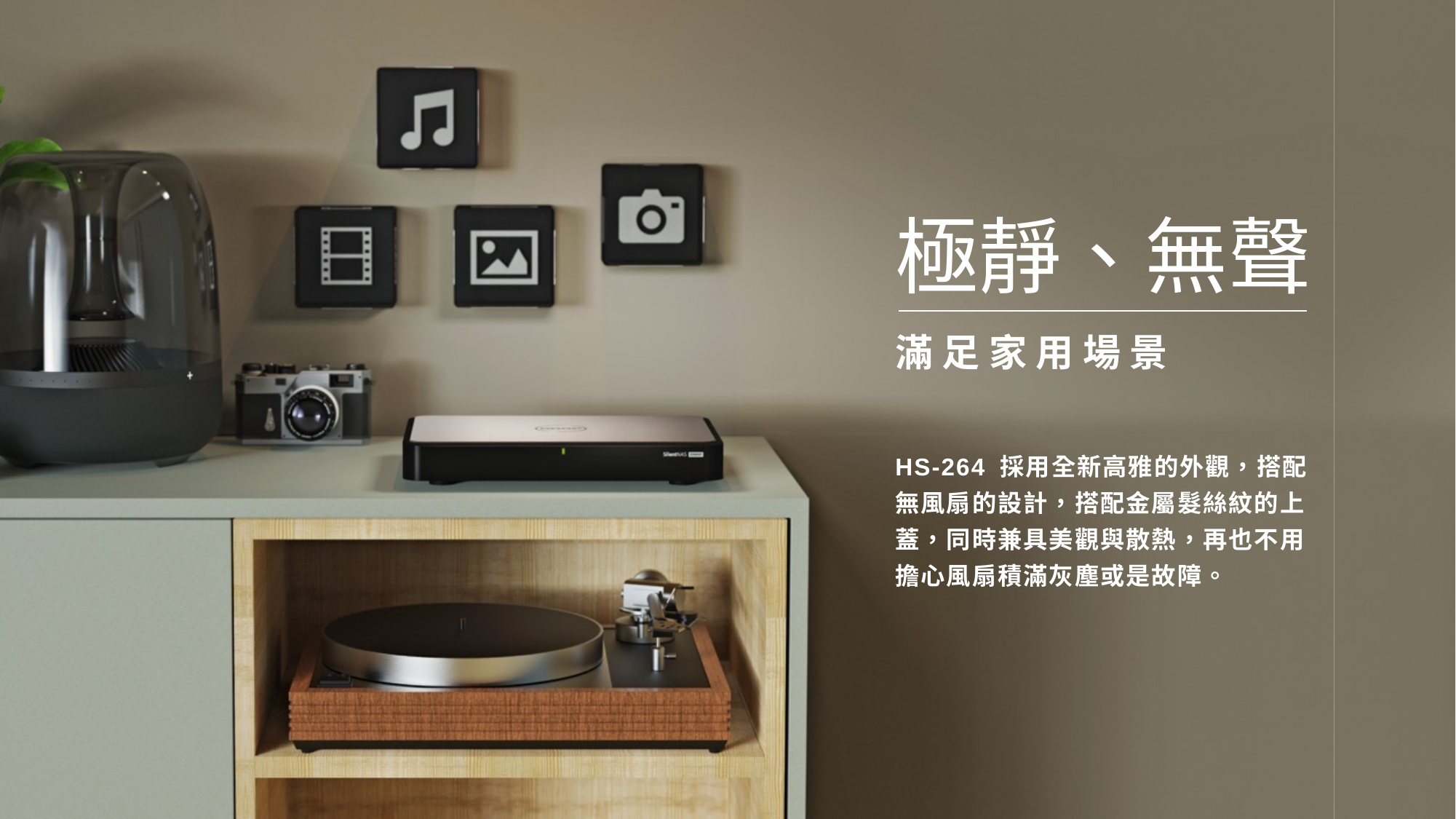

極靜、無聲
滿足家用場景
HS-264 採用全新高雅的外觀，搭配無風扇的設計，搭配金屬髮絲紋的上蓋，同時兼具美觀與散熱，再也不用擔心風扇積滿灰塵或是故障。